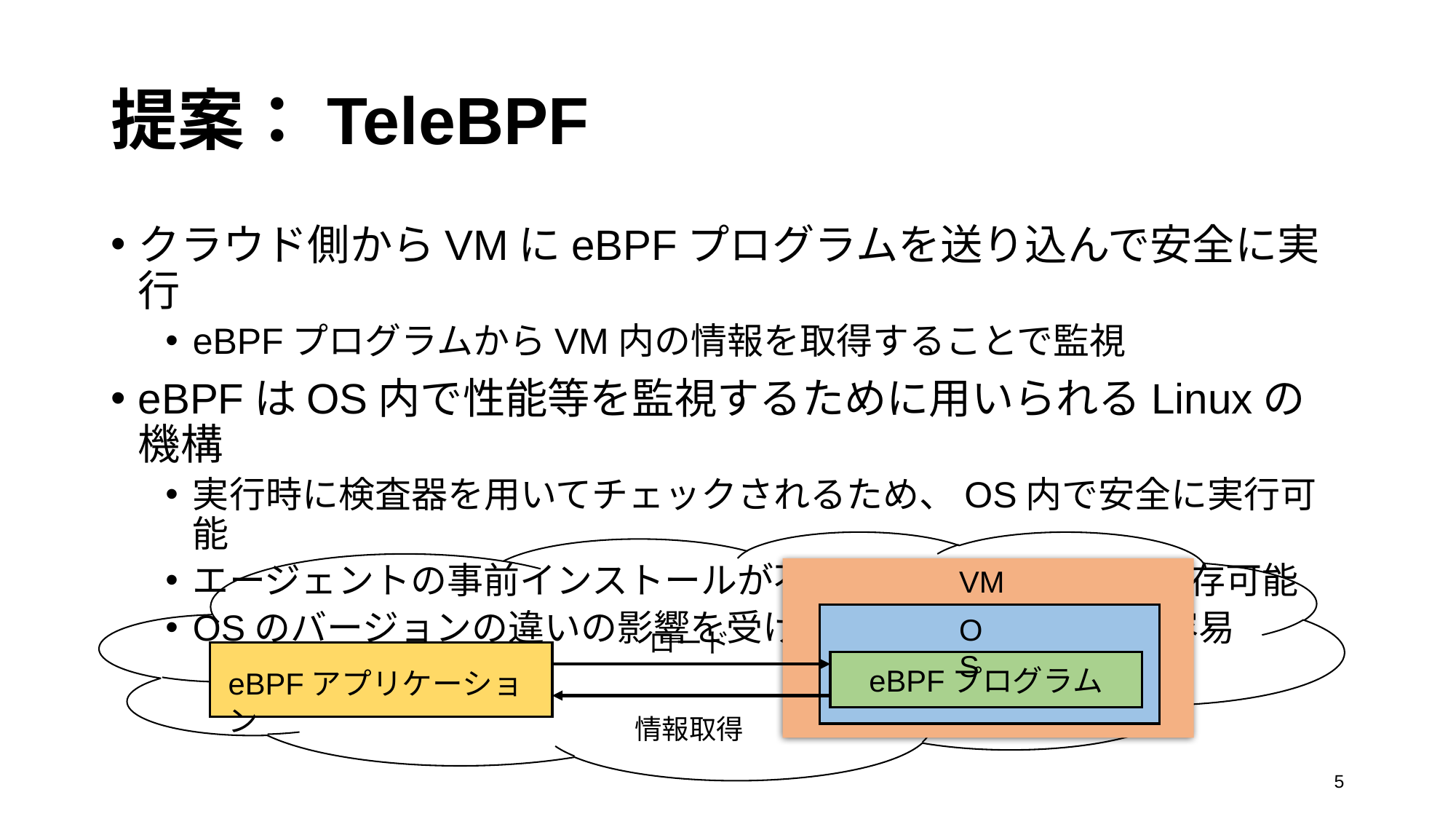

# 提案：TeleBPF
クラウド側からVMにeBPFプログラムを送り込んで安全に実行
eBPFプログラムからVM内の情報を取得することで監視
eBPFはOS内で性能等を監視するために用いられるLinuxの機構
実行時に検査器を用いてチェックされるため、OS内で安全に実行可能
エージェントの事前インストールが不要であり、SEVとも共存可能
OSのバージョンの違いの影響を受けにくく、開発が比較的容易

VM

OS
ロード

eBPFプログラム
eBPFアプリケーション
情報取得
5